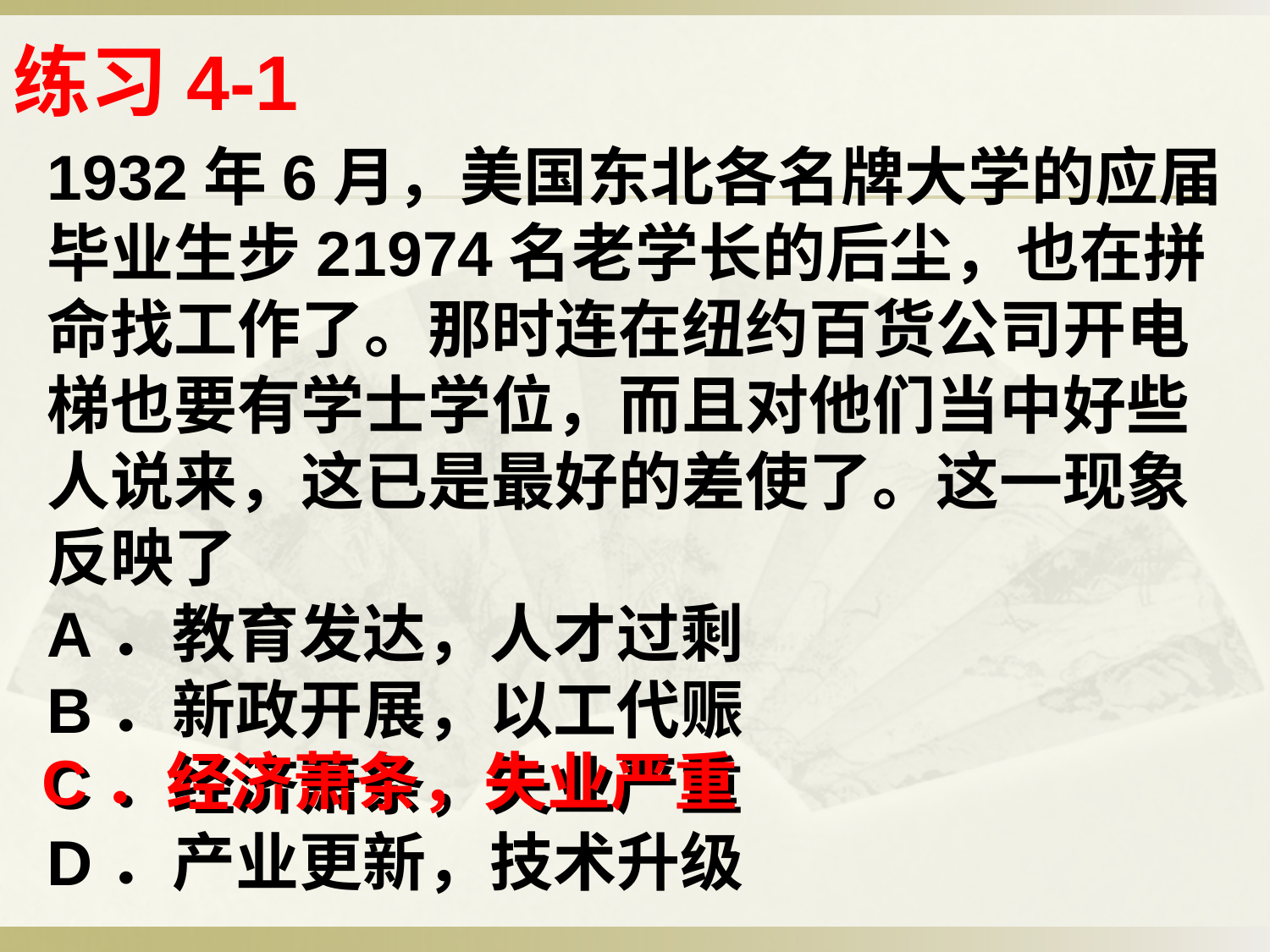

# 练习4-1
1932年6月，美国东北各名牌大学的应届毕业生步21974名老学长的后尘，也在拼命找工作了。那时连在纽约百货公司开电梯也要有学士学位，而且对他们当中好些人说来，这已是最好的差使了。这一现象反映了
A．教育发达，人才过剩
B．新政开展，以工代赈
C．经济萧条，失业严重
D．产业更新，技术升级

C．经济萧条，失业严重